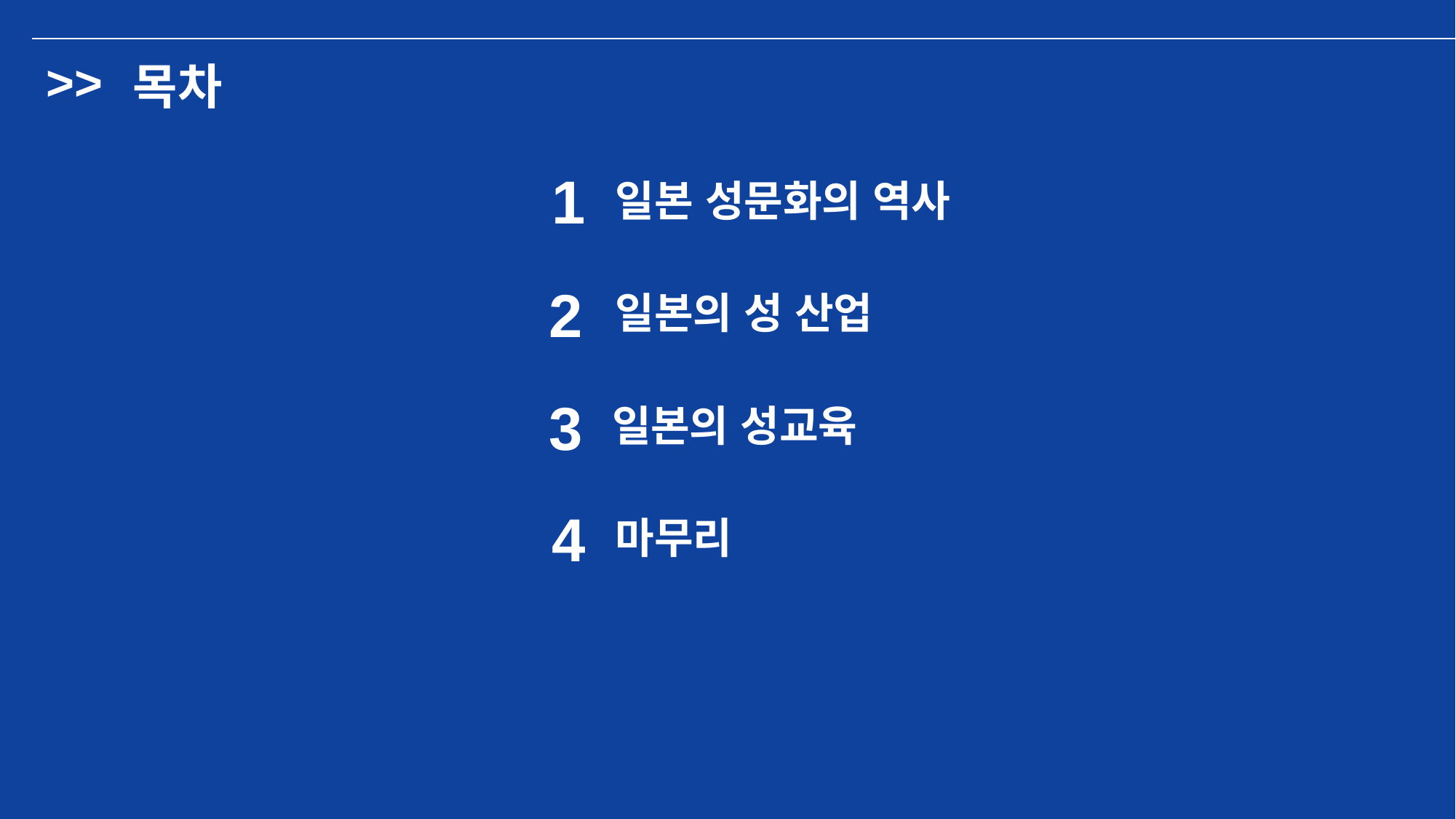

>>
목차
1
일본 성문화의 역사
2
일본의 성 산업
3
일본의 성교육
4
마무리